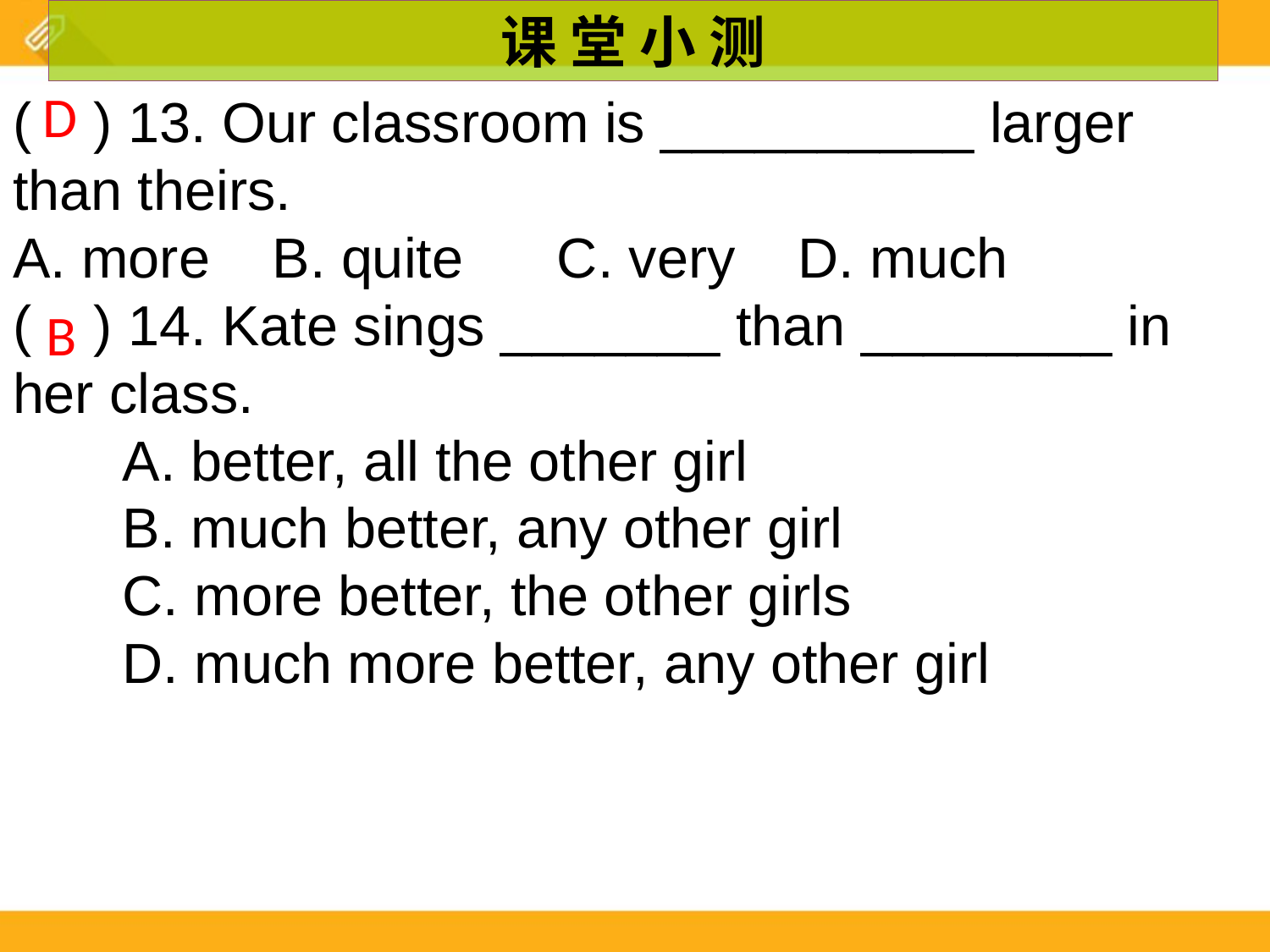

课 堂 小 测
D
(    ) 13. Our classroom is __________ larger than theirs.
A. more    B. quite      C. very    D. much
(    ) 14. Kate sings _______ than ________ in her class.
       A. better, all the other girl
       B. much better, any other girl
       C. more better, the other girls
       D. much more better, any other girl

B